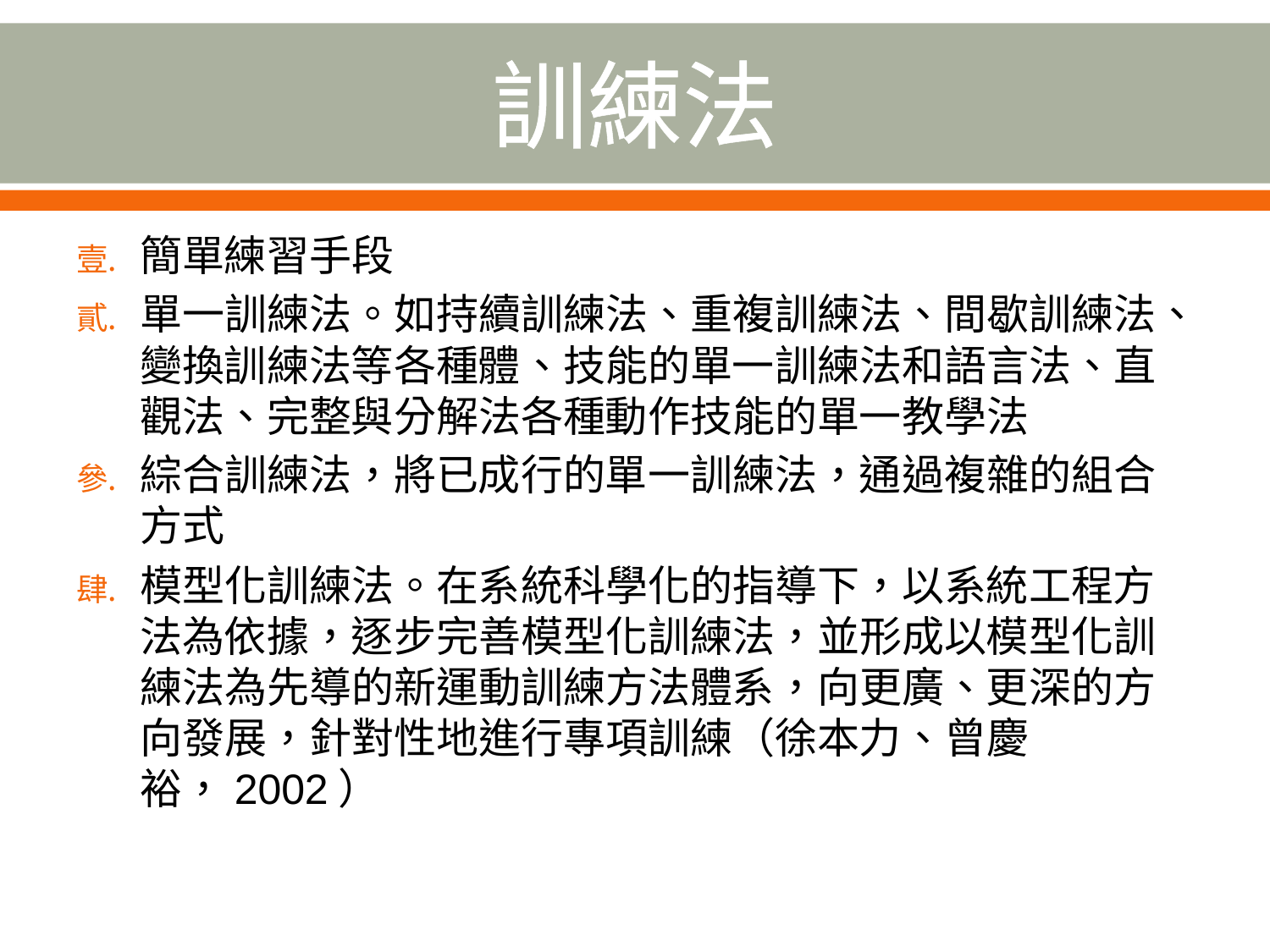

# 訓練法
簡單練習手段
單一訓練法。如持續訓練法、重複訓練法、間歇訓練法、變換訓練法等各種體、技能的單一訓練法和語言法、直觀法、完整與分解法各種動作技能的單一教學法
綜合訓練法，將已成行的單一訓練法，通過複雜的組合方式
模型化訓練法。在系統科學化的指導下，以系統工程方法為依據，逐步完善模型化訓練法，並形成以模型化訓練法為先導的新運動訓練方法體系，向更廣、更深的方向發展，針對性地進行專項訓練（徐本力、曾慶裕，2002）